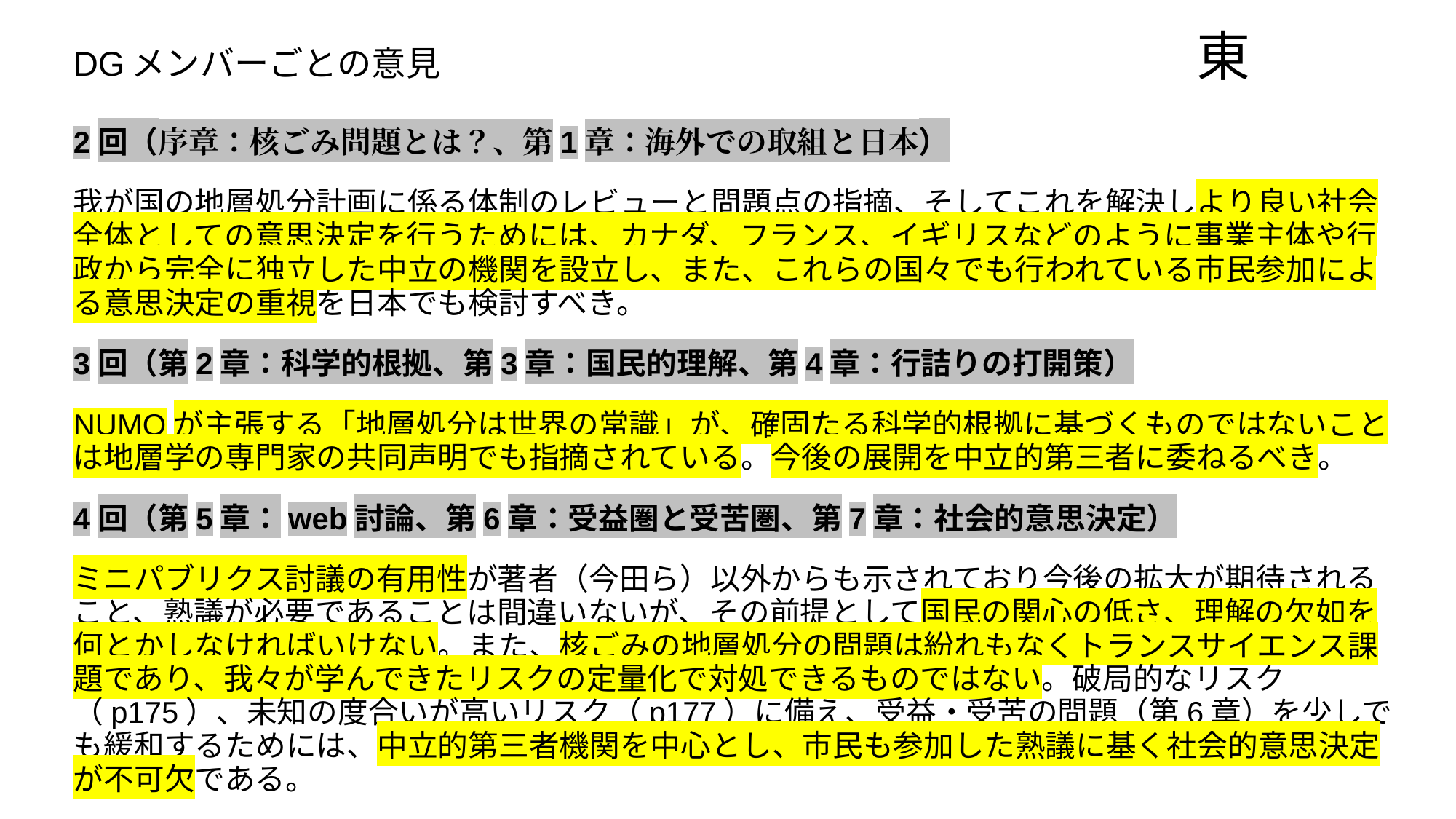

# DGメンバーごとの意見　　　　　　　　　　　　　　　　　　　　　　東
2回（序章：核ごみ問題とは？、第1章：海外での取組と日本）
我が国の地層処分計画に係る体制のレビューと問題点の指摘、そしてこれを解決しより良い社会全体としての意思決定を行うためには、カナダ、フランス、イギリスなどのように事業主体や行政から完全に独立した中立の機関を設立し、また、これらの国々でも行われている市民参加による意思決定の重視を日本でも検討すべき。
3回（第2章：科学的根拠、第3章：国民的理解、第4章：行詰りの打開策）
NUMOが主張する「地層処分は世界の常識」が、確固たる科学的根拠に基づくものではないことは地層学の専門家の共同声明でも指摘されている。今後の展開を中立的第三者に委ねるべき。
4回（第5章：web討論、第6章：受益圏と受苦圏、第7章：社会的意思決定）
ミニパブリクス討議の有用性が著者（今田ら）以外からも示されており今後の拡大が期待されること、熟議が必要であることは間違いないが、その前提として国民の関心の低さ、理解の欠如を何とかしなければいけない。また、核ごみの地層処分の問題は紛れもなくトランスサイエンス課題であり、我々が学んできたリスクの定量化で対処できるものではない。破局的なリスク（p175）、未知の度合いが高いリスク（p177）に備え、受益・受苦の問題（第6章）を少しでも緩和するためには、中立的第三者機関を中心とし、市民も参加した熟議に基く社会的意思決定が不可欠である。